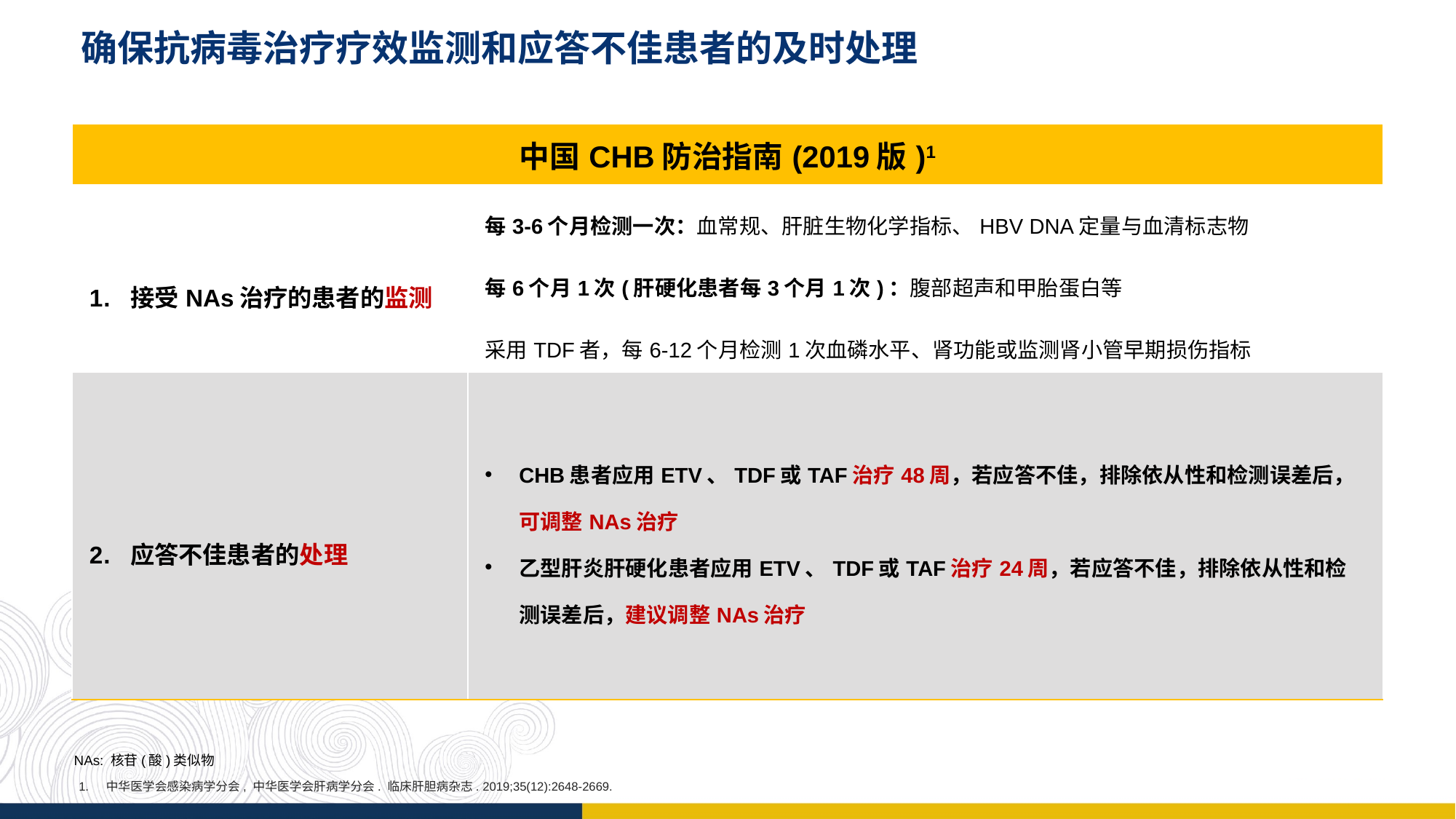

# 确保抗病毒治疗疗效监测和应答不佳患者的及时处理
| 中国CHB防治指南(2019版)1 |  |
| --- | --- |
| 接受NAs治疗的患者的监测 | 每3-6个月检测一次：血常规、肝脏生物化学指标、HBV DNA定量与血清标志物 每6个月1次(肝硬化患者每3个月1次)：腹部超声和甲胎蛋白等 采用TDF者，每6-12个月检测1次血磷水平、肾功能或监测肾小管早期损伤指标 |
| 应答不佳患者的处理 | CHB患者应用ETV、TDF或TAF治疗48周，若应答不佳，排除依从性和检测误差后，可调整NAs治疗 乙型肝炎肝硬化患者应用ETV、TDF或TAF治疗24周，若应答不佳，排除依从性和检测误差后，建议调整NAs治疗 |
NAs: 核苷(酸)类似物
中华医学会感染病学分会, 中华医学会肝病学分会. 临床肝胆病杂志. 2019;35(12):2648-2669.